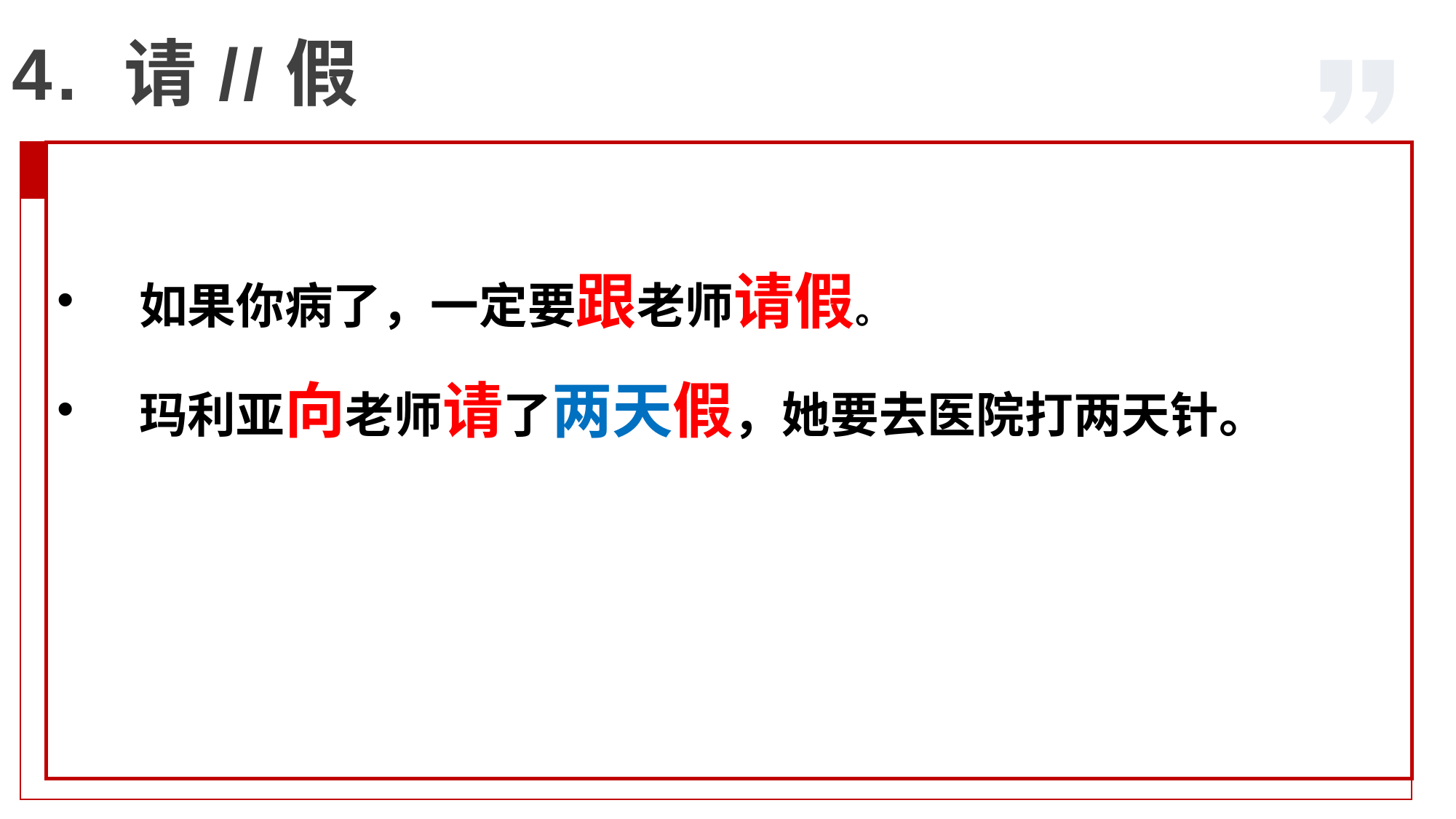

4. 请//假

如果你病了，一定要跟老师请假。
玛利亚向老师请了两天假，她要去医院打两天针。